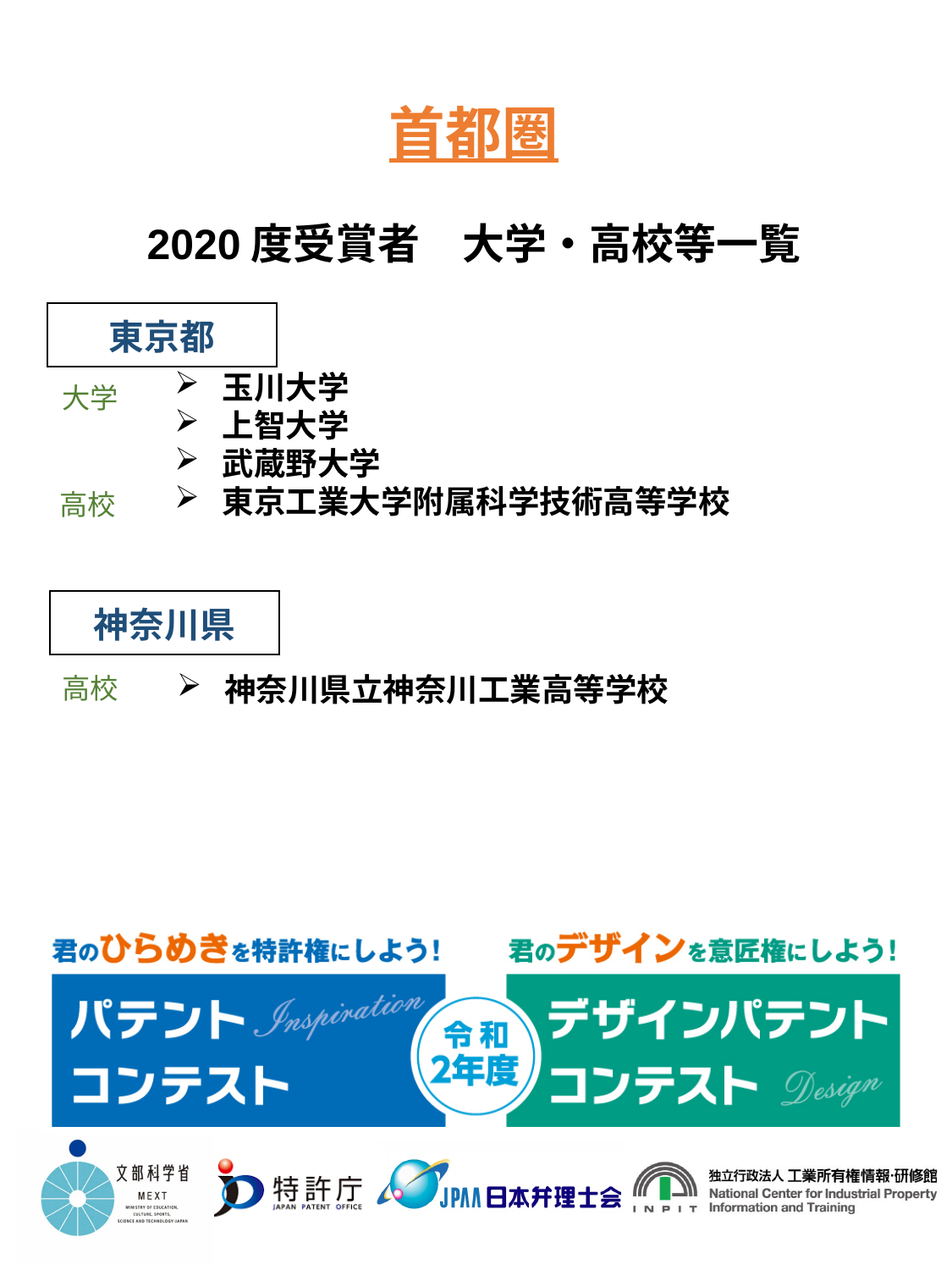

首都圏
2020度受賞者　大学・高校等一覧
| 東京都 |
| --- |
玉川大学
上智大学
武蔵野大学
東京工業大学附属科学技術高等学校

大学
高校
| 神奈川県 |
| --- |
神奈川県立神奈川工業高等学校

高校